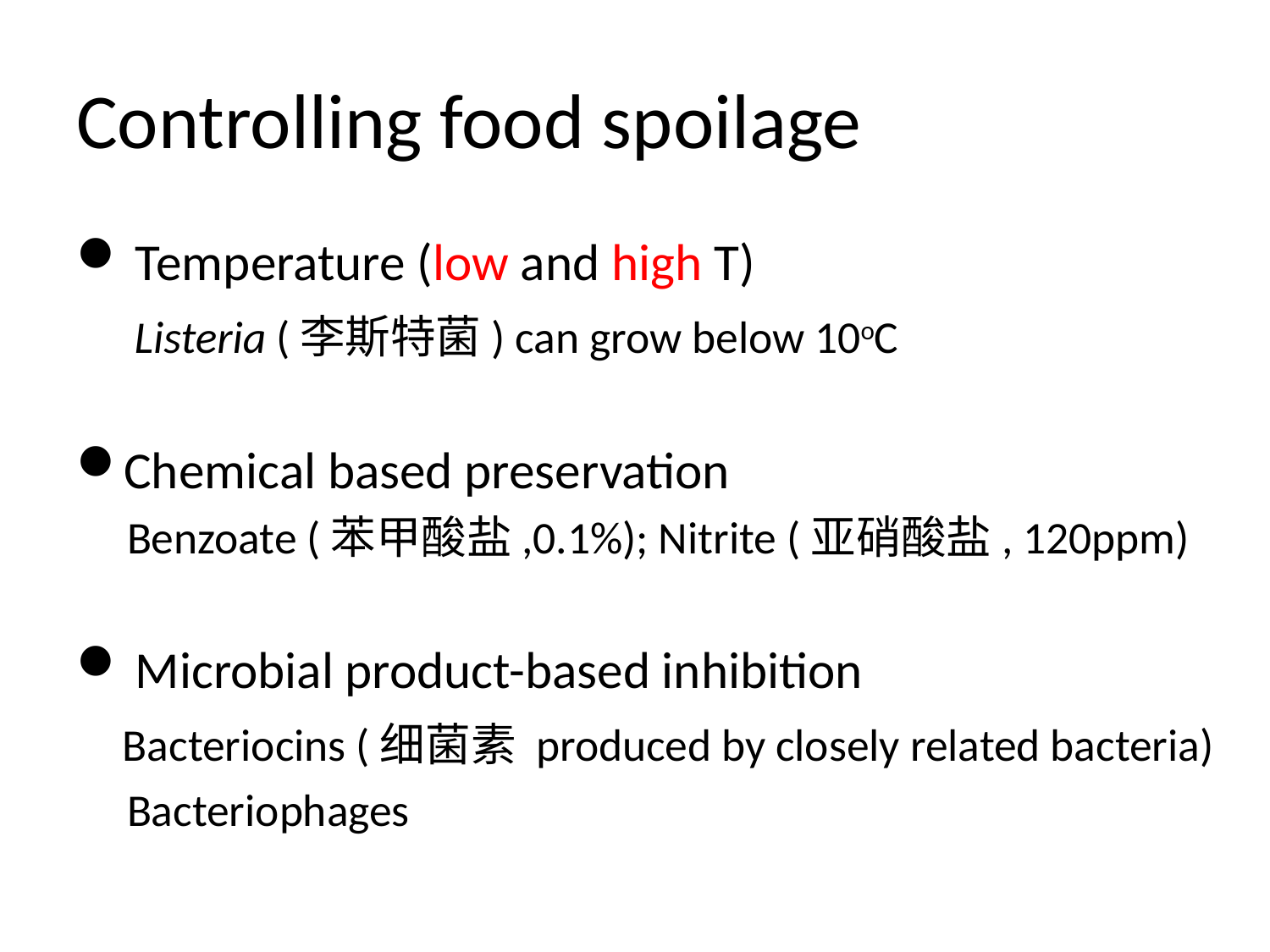

# Controlling food spoilage
 Temperature (low and high T)
     Listeria (李斯特菌) can grow below 10oC

Chemical based preservation
     Benzoate (苯甲酸盐,0.1%); Nitrite (亚硝酸盐, 120ppm)

 Microbial product-based inhibition
    Bacteriocins (细菌素 produced by closely related bacteria)
     Bacteriophages